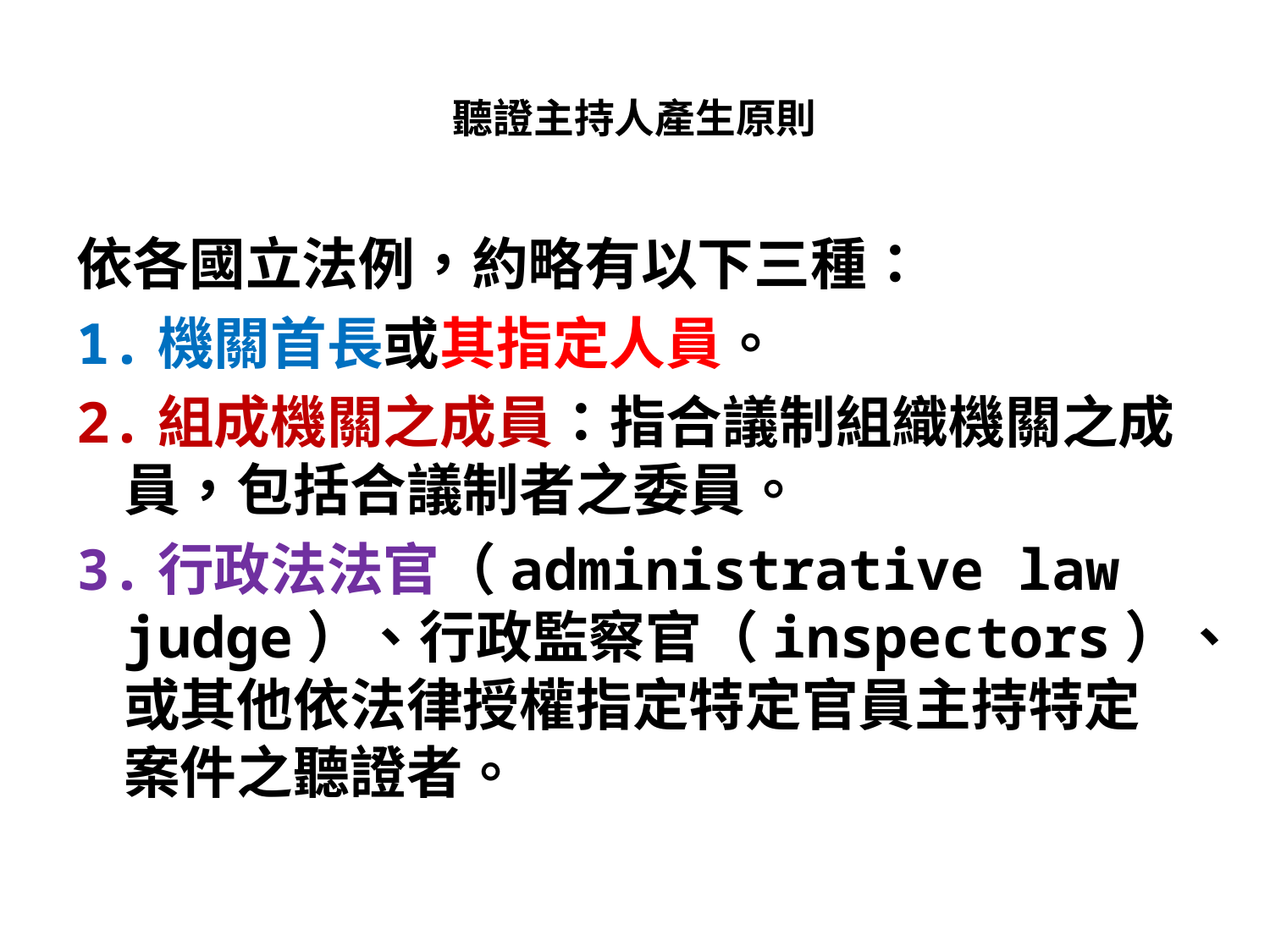

# 聽證主持人產生原則
依各國立法例，約略有以下三種：
1.機關首長或其指定人員。
2.組成機關之成員：指合議制組織機關之成員，包括合議制者之委員。
3.行政法法官（administrative law judge）、行政監察官（inspectors）、或其他依法律授權指定特定官員主持特定案件之聽證者。